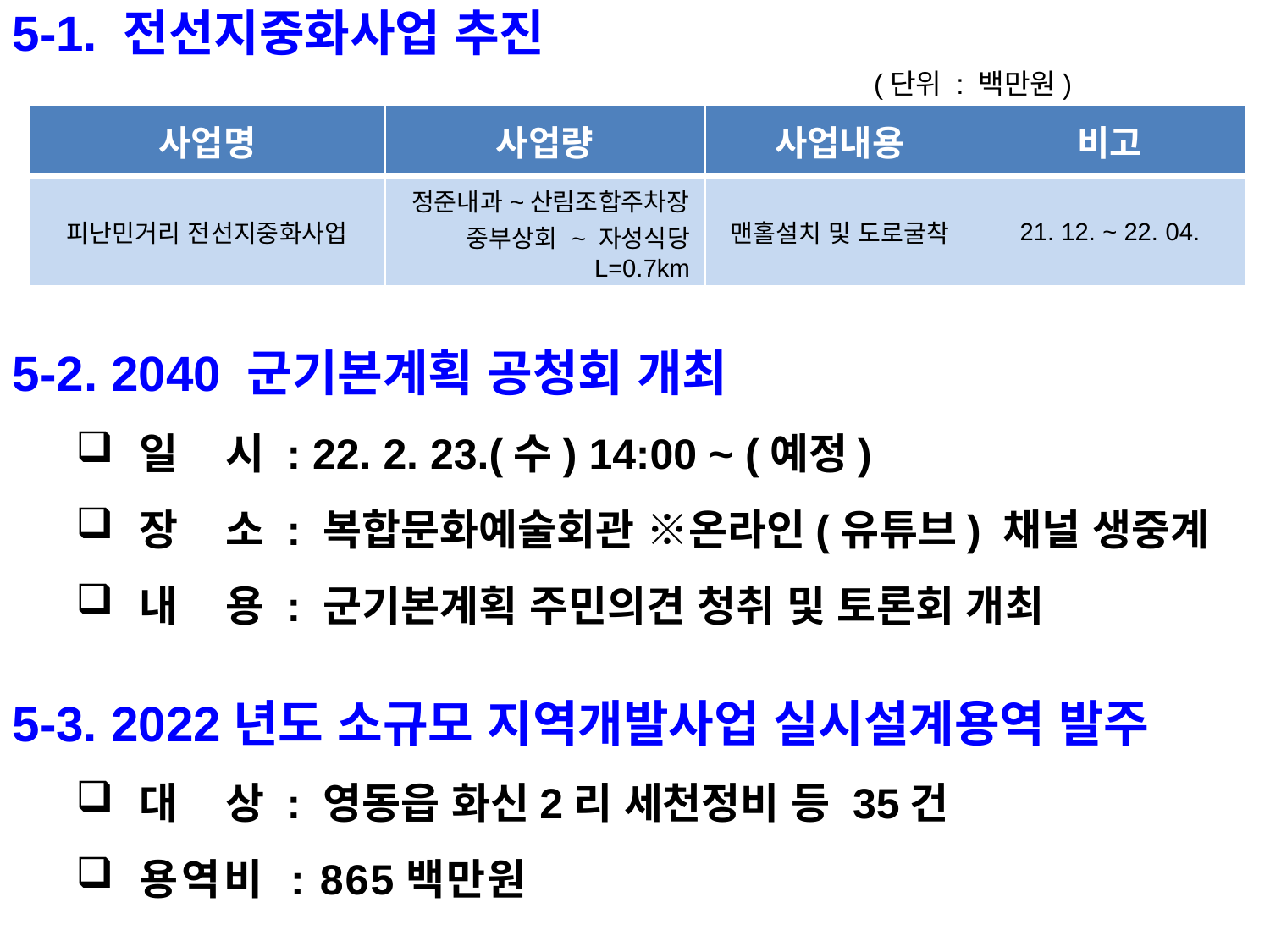

5-1. 전선지중화사업 추진
                                                                                                              (단위 : 백만원)
| 사업명 | 사업량 | 사업내용 | 비고 |
| --- | --- | --- | --- |
| 피난민거리 전선지중화사업 | 정준내과~산림조합주차장 중부상회 ~ 자성식당 L=0.7km | 맨홀설치 및 도로굴착 | 21. 12. ~ 22. 04. |
5-2. 2040 군기본계획 공청회 개최
일    시 : 22. 2. 23.(수) 14:00 ~ (예정)
장    소 : 복합문화예술회관 ※온라인(유튜브) 채널 생중계
내    용 : 군기본계획 주민의견 청취 및 토론회 개최
5-3. 2022년도 소규모 지역개발사업 실시설계용역 발주
대    상 : 영동읍 화신2리 세천정비 등 35건
용역비 : 865백만원